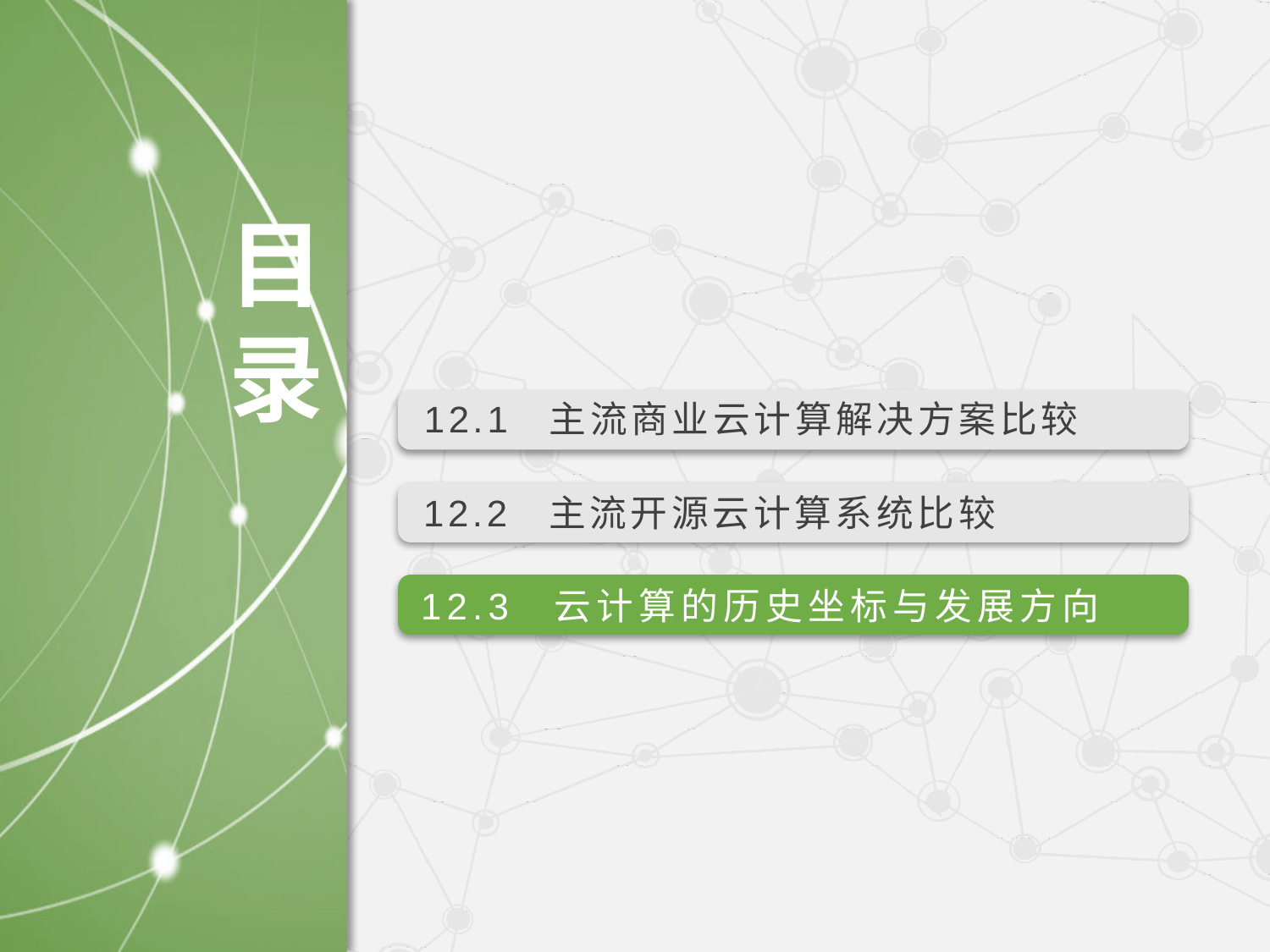

12.1  主流商业云计算解决方案比较

12.2  主流开源云计算系统比较

12.3  云计算的历史坐标与发展方向